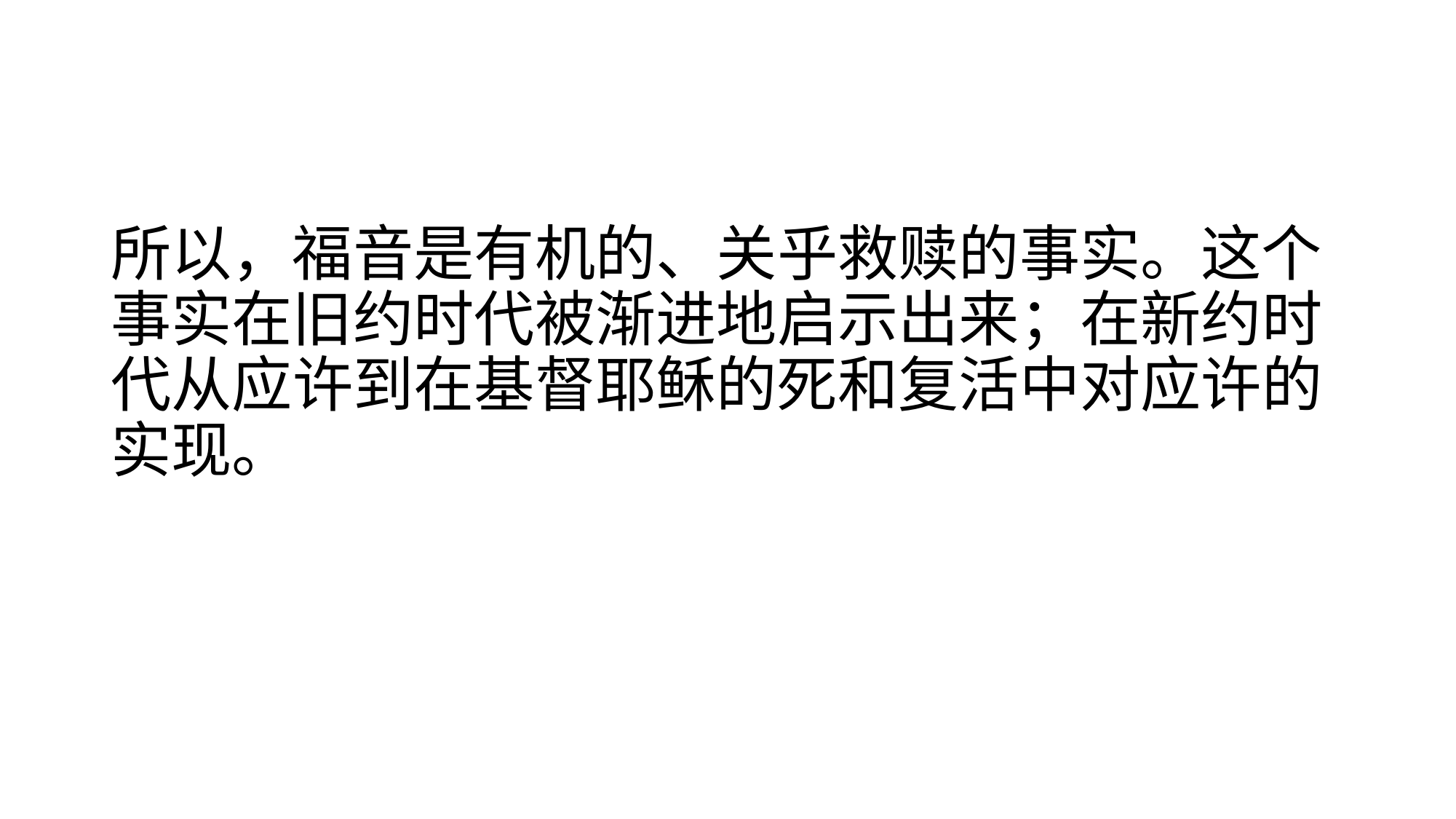

#
所以，福音是有机的、关乎救赎的事实。这个事实在旧约时代被渐进地启示出来；在新约时代从应许到在基督耶稣的死和复活中对应许的实现。